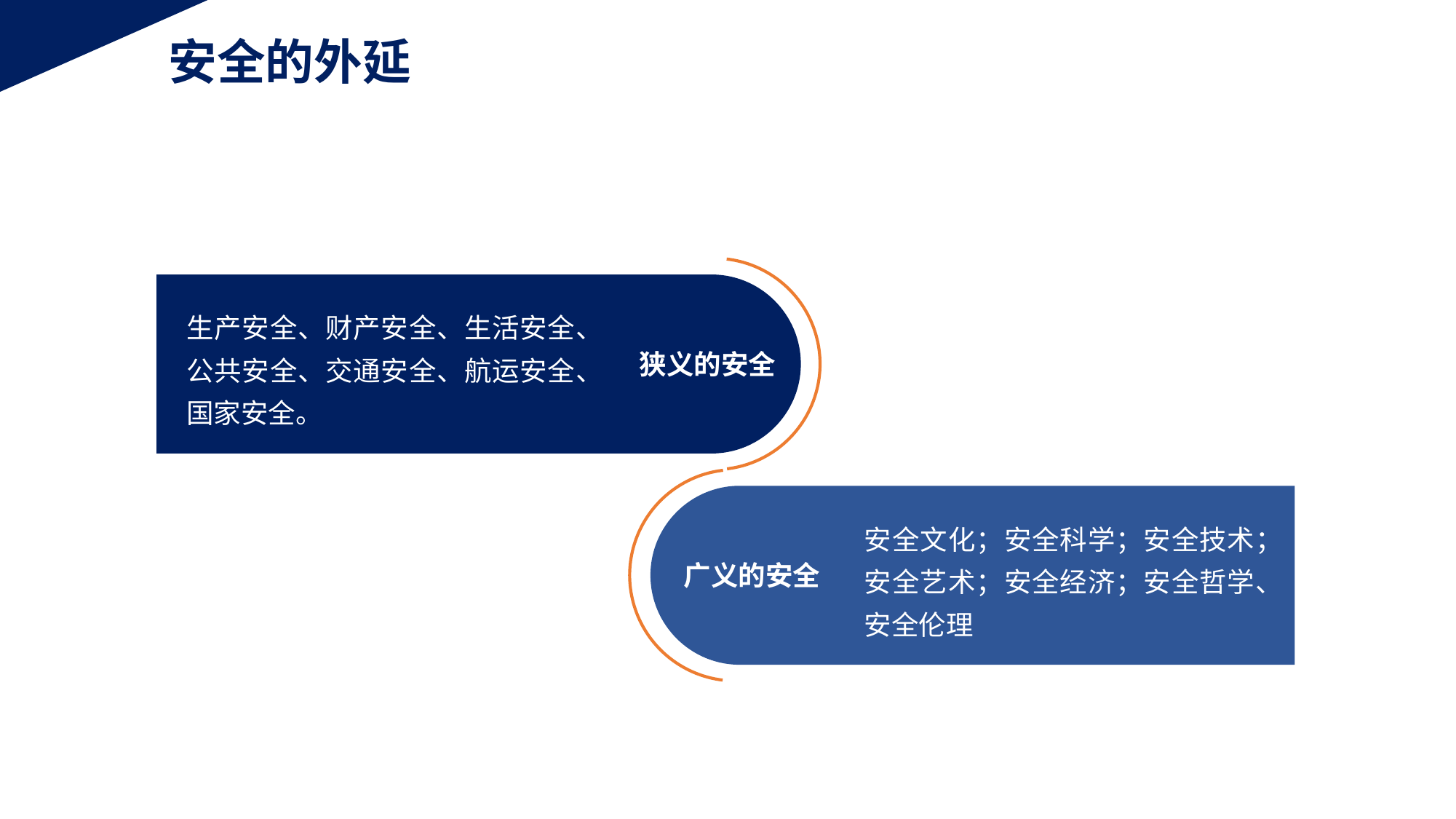

安全的外延

生产安全、财产安全、生活安全、公共安全、交通安全、航运安全、国家安全。
狭义的安全

安全文化；安全科学；安全技术；安全艺术；安全经济；安全哲学、安全伦理
广义的安全